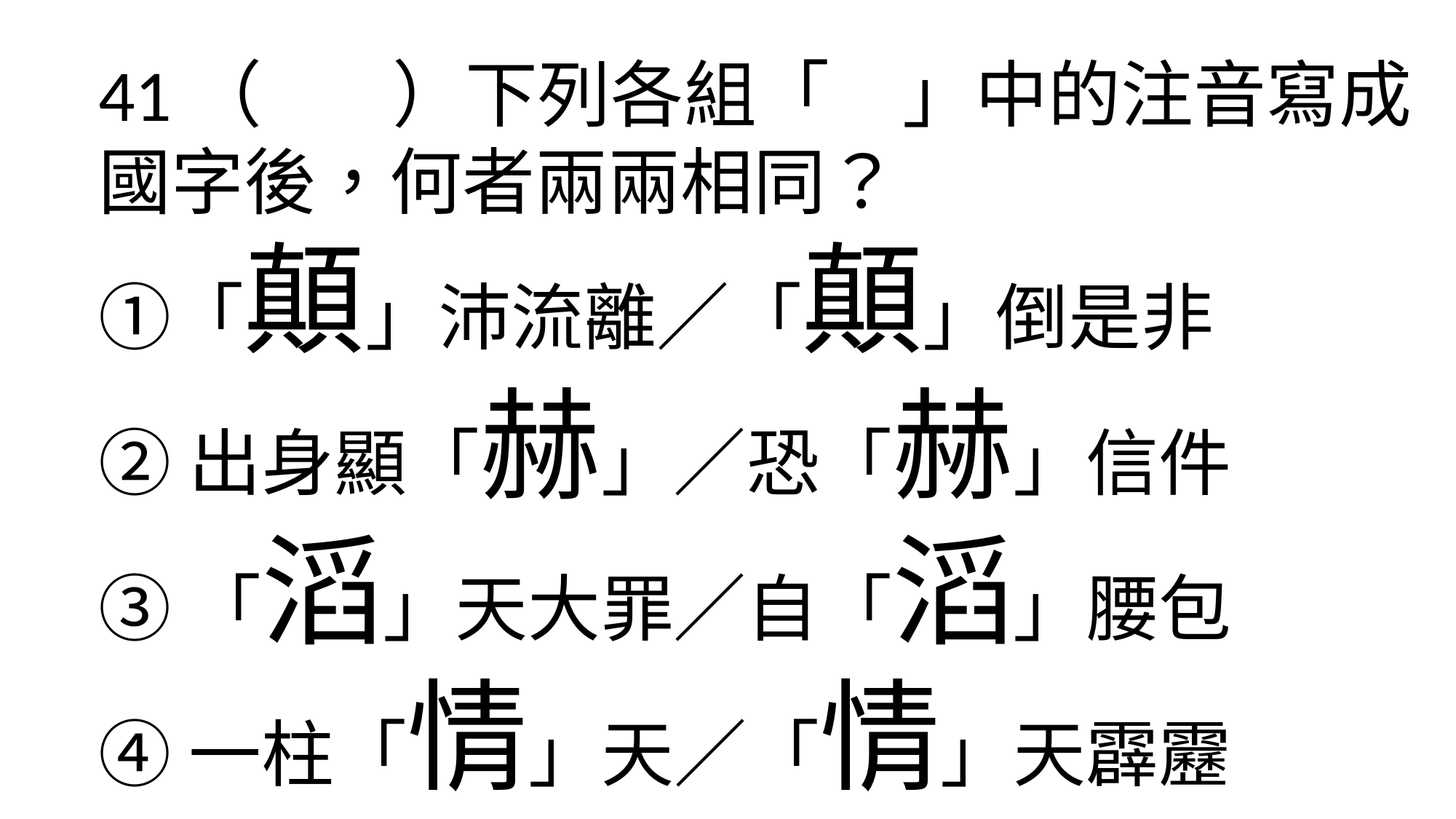

41（        ）下列各組「　」中的注音寫成國字後，何者兩兩相同？　
①「顛」沛流離／「顛」倒是非
②出身顯「赫」／恐「赫」信件
③「滔」天大罪／自「滔」腰包
④一柱「情」天／「情」天霹靂